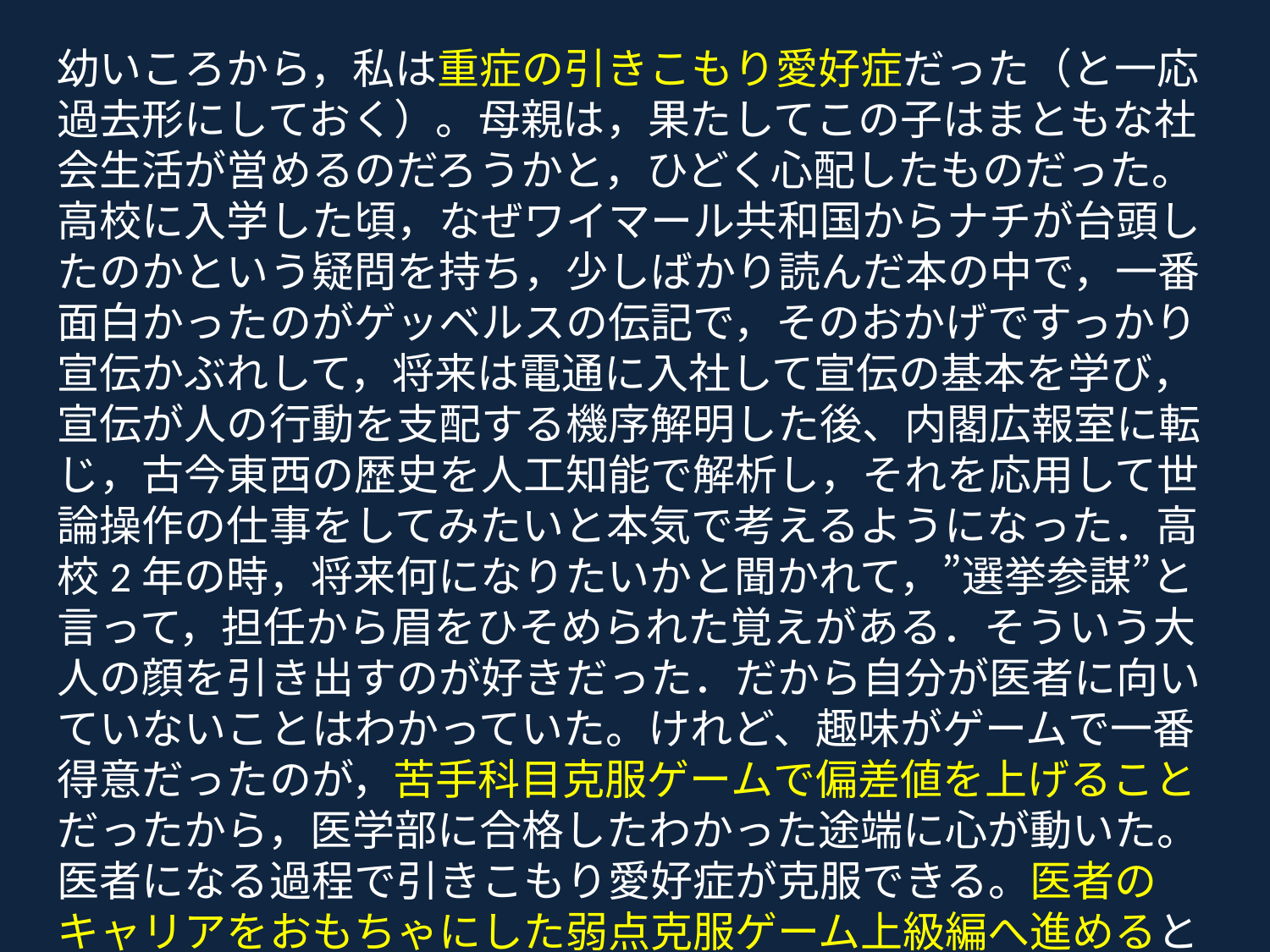

幼いころから，私は重症の引きこもり愛好症だった（と一応過去形にしておく）。母親は，果たしてこの子はまともな社会生活が営めるのだろうかと，ひどく心配したものだった。高校に入学した頃，なぜワイマール共和国からナチが台頭したのかという疑問を持ち，少しばかり読んだ本の中で，一番面白かったのがゲッベルスの伝記で，そのおかげですっかり宣伝かぶれして，将来は電通に入社して宣伝の基本を学び，宣伝が人の行動を支配する機序解明した後、内閣広報室に転じ，古今東西の歴史を人工知能で解析し，それを応用して世論操作の仕事をしてみたいと本気で考えるようになった．高校2年の時，将来何になりたいかと聞かれて，”選挙参謀”と言って，担任から眉をひそめられた覚えがある．そういう大人の顔を引き出すのが好きだった．だから自分が医者に向いていないことはわかっていた。けれど、趣味がゲームで一番得意だったのが，苦手科目克服ゲームで偏差値を上げることだったから，医学部に合格したわかった途端に心が動いた。医者になる過程で引きこもり愛好症が克服できる。医者のキャリアをおもちゃにした弱点克服ゲーム上級編へ進めると思ったからだ。